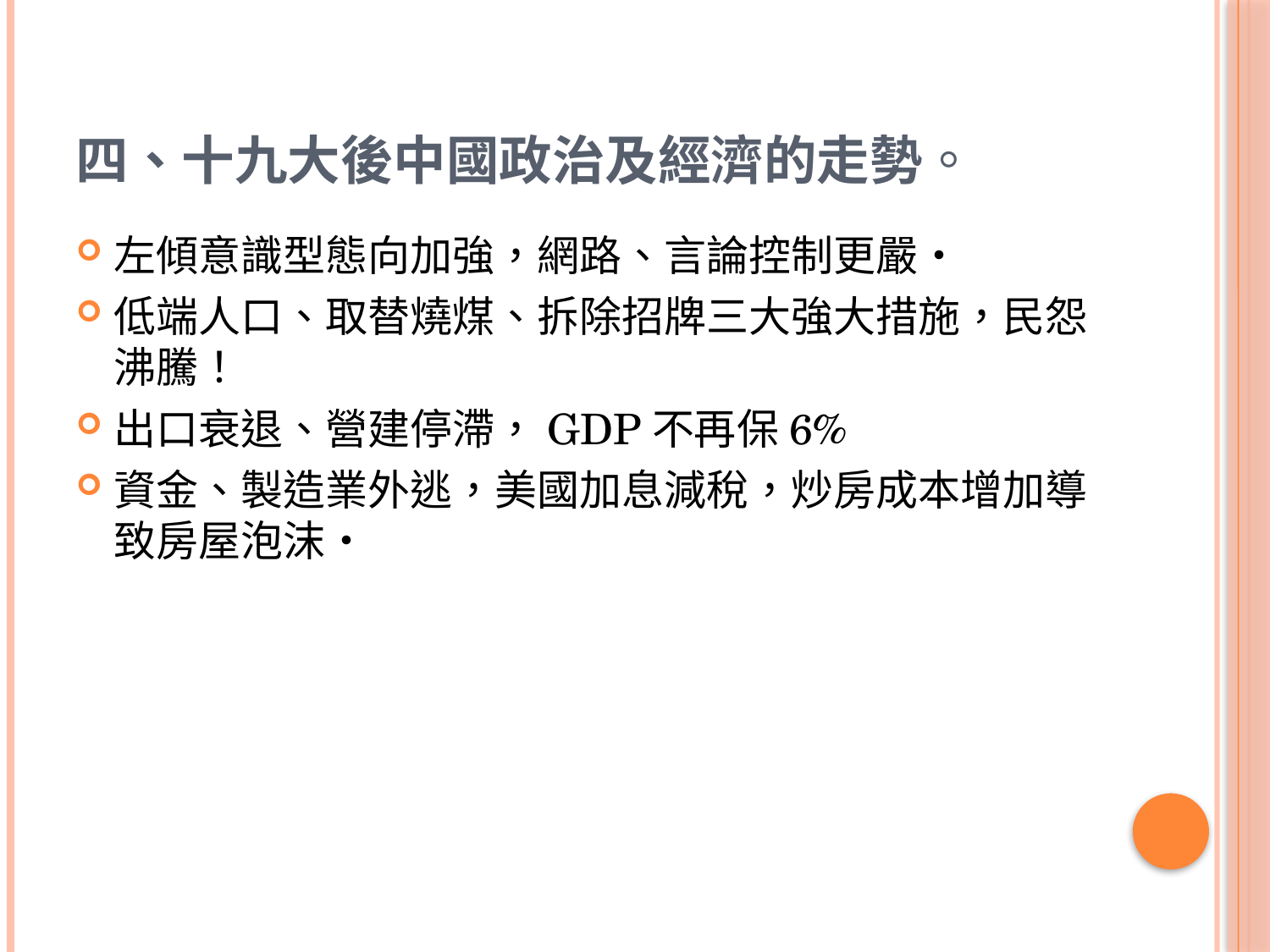

# 四、十九大後中國政治及經濟的走勢。
左傾意識型態向加強，網路、言論控制更嚴‧
低端人口、取替燒煤、拆除招牌三大強大措施，民怨沸騰！
出口衰退、營建停滯，GDP不再保6%
資金、製造業外逃，美國加息減稅，炒房成本增加導致房屋泡沫‧